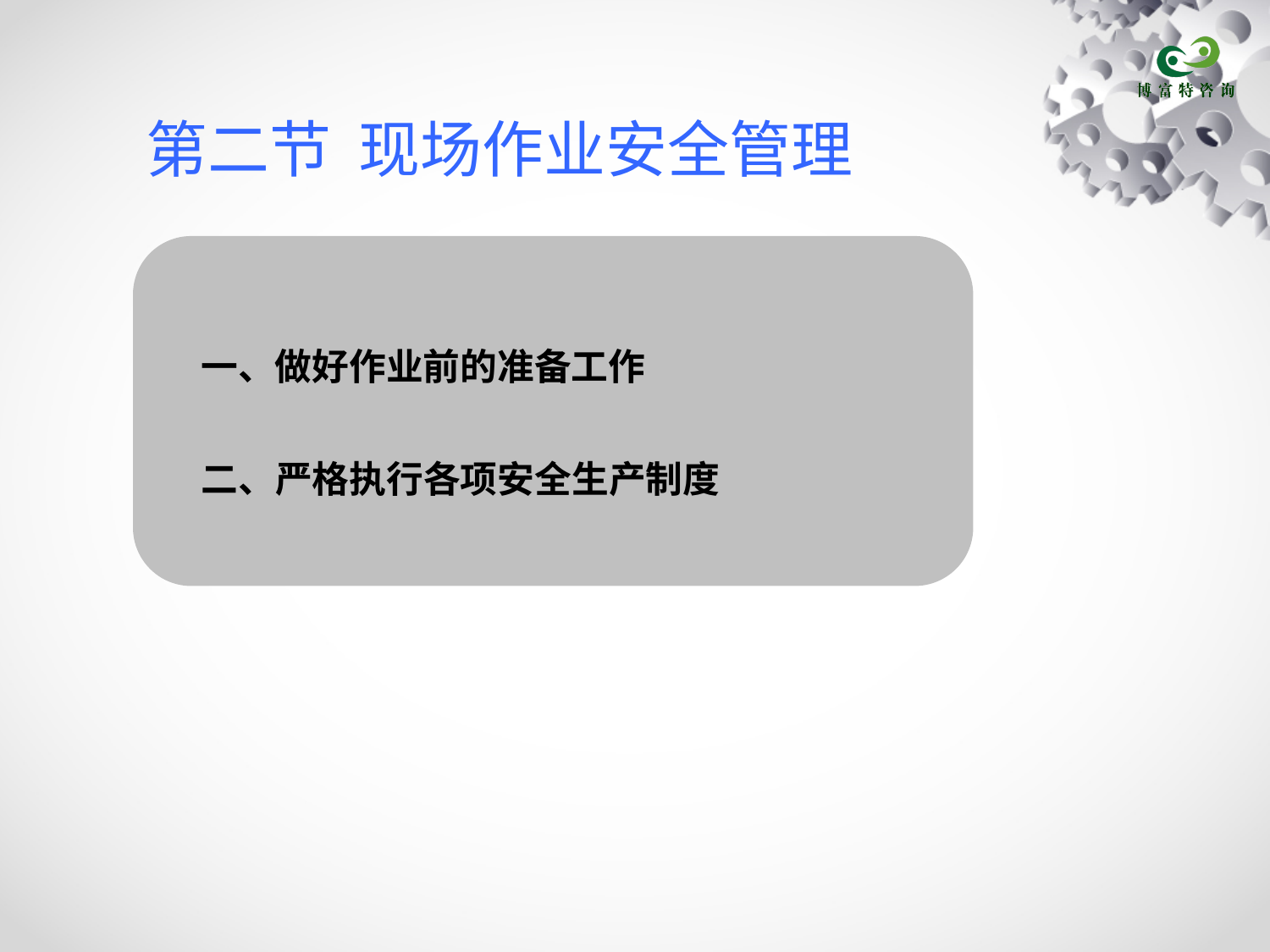

# 第二节  现场作业安全管理

一、做好作业前的准备工作
二、严格执行各项安全生产制度